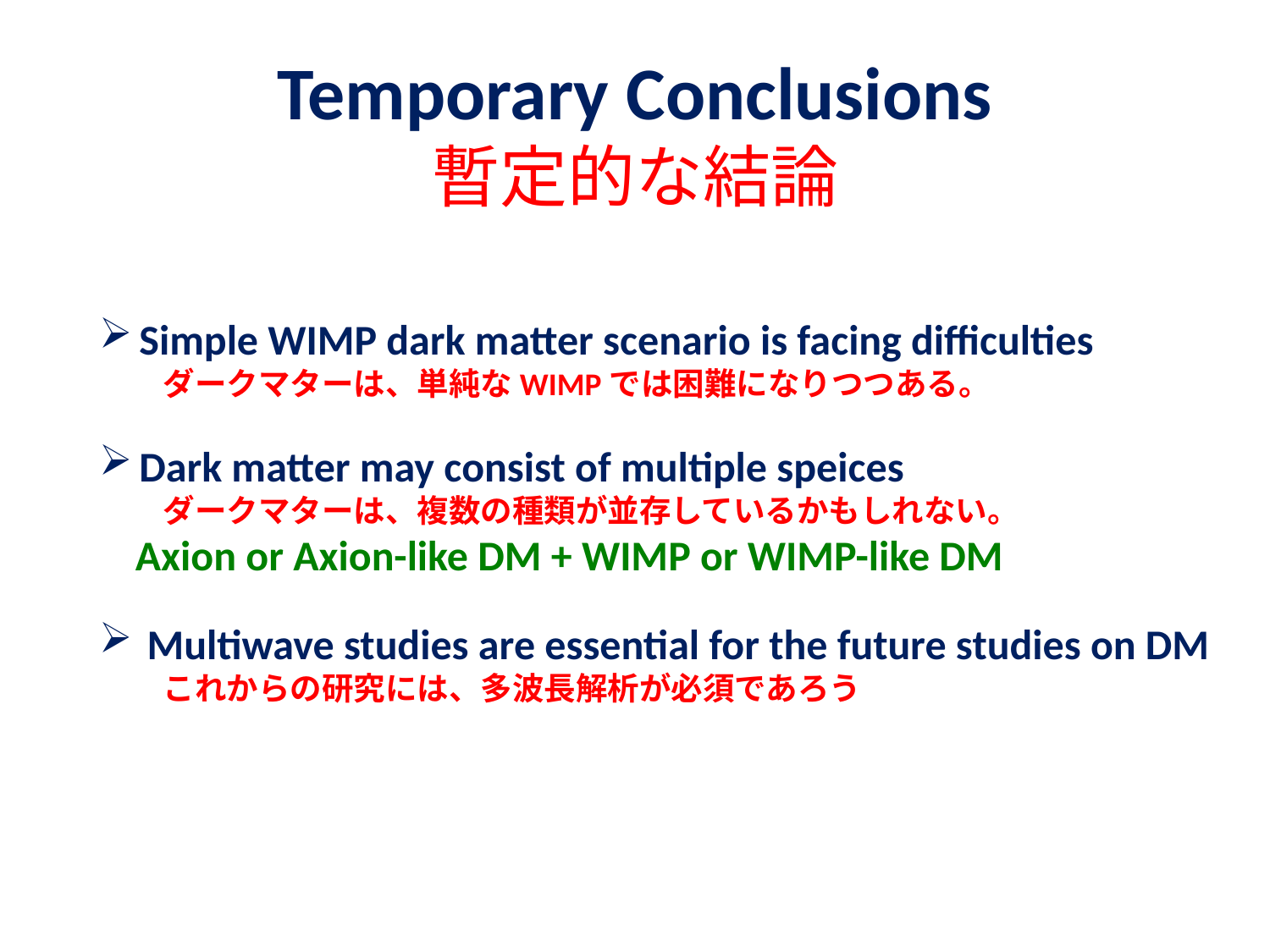

# Temporary Conclusions 暫定的な結論
Simple WIMP dark matter scenario is facing difficulties
　　ダークマターは、単純なWIMPでは困難になりつつある。

Dark matter may consist of multiple speices
　　ダークマターは、複数の種類が並存しているかもしれない。
     Axion or Axion-like DM + WIMP or WIMP-like DM

Multiwave studies are essential for the future studies on DM
　　これからの研究には、多波長解析が必須であろう